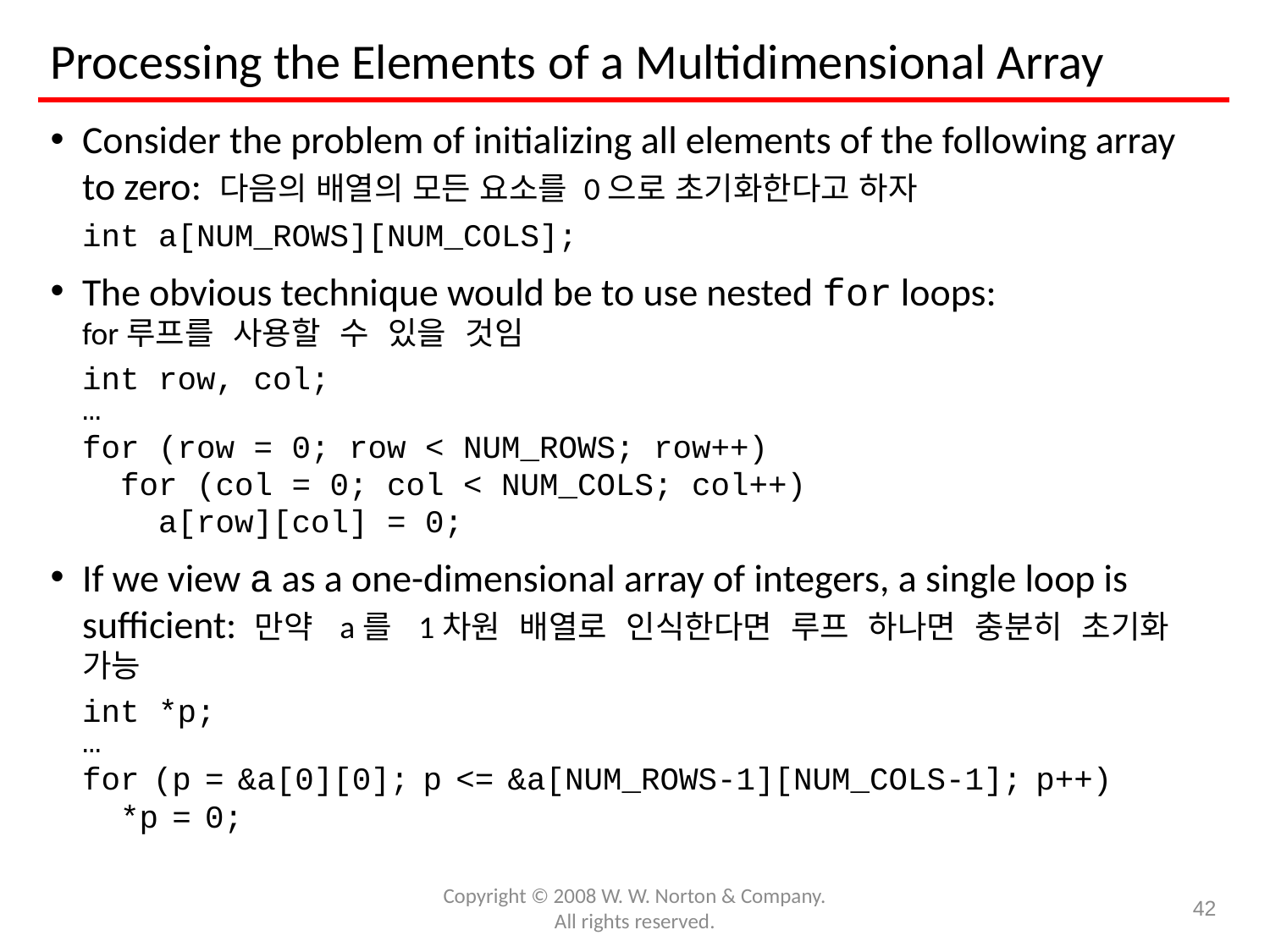

# Processing the Elements of a Multidimensional Array
Consider the problem of initializing all elements of the following array to zero: 다음의 배열의 모든 요소를 0으로 초기화한다고 하자
	int a[NUM_ROWS][NUM_COLS];
The obvious technique would be to use nested for loops:
for루프를 사용할 수 있을 것임
	int row, col;
	…
	for (row = 0; row < NUM_ROWS; row++)
	  for (col = 0; col < NUM_COLS; col++)
	    a[row][col] = 0;
If we view a as a one-dimensional array of integers, a single loop is sufficient: 만약 a를 1차원 배열로 인식한다면 루프 하나면 충분히 초기화 가능
	int *p;
	…
	for (p = &a[0][0]; p <= &a[NUM_ROWS-1][NUM_COLS-1]; p++)
	  *p = 0;

Copyright © 2008 W. W. Norton & Company.
All rights reserved.
42